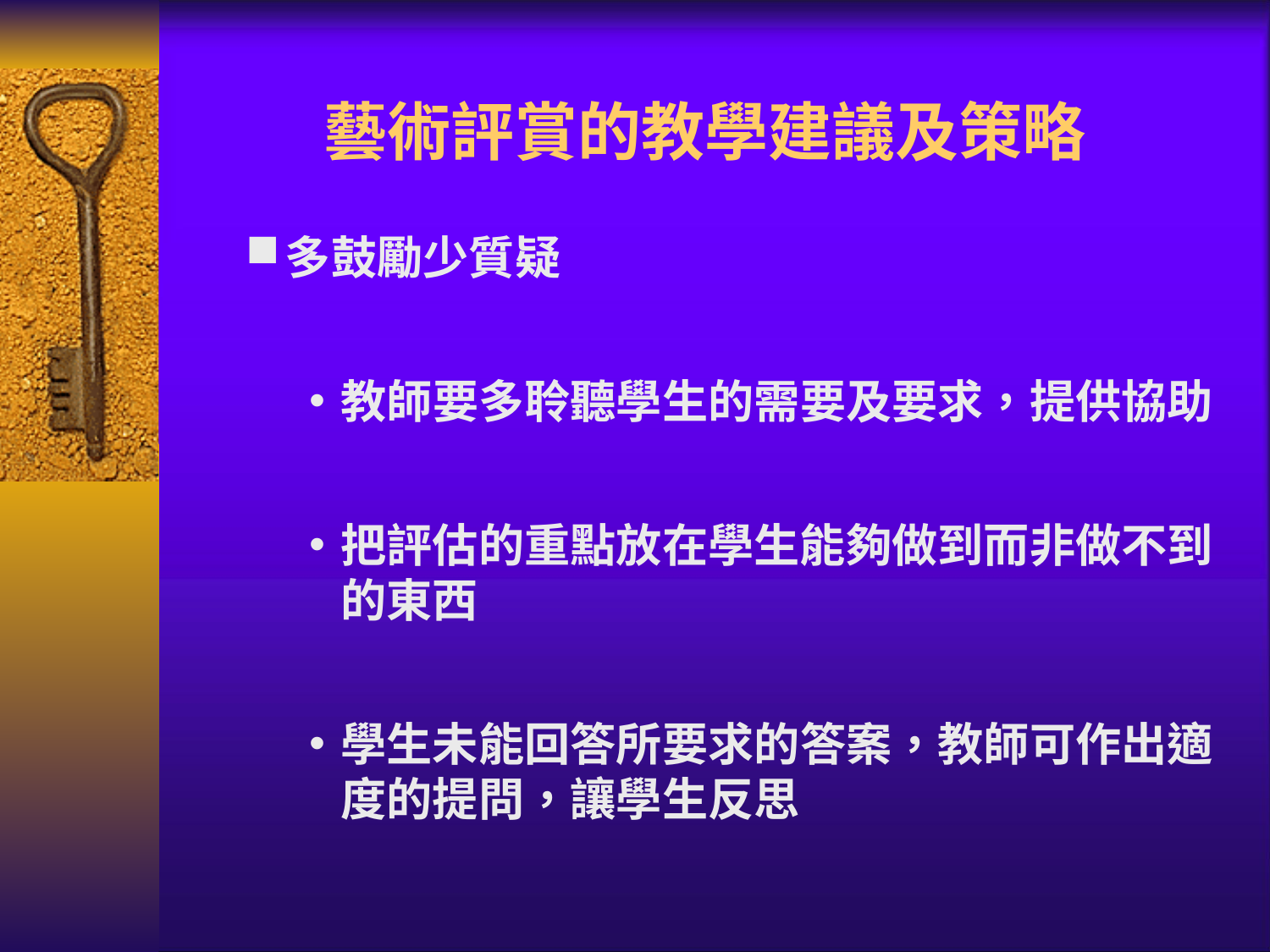

藝術評賞的教學建議及策略
多鼓勵少質疑

教師要多聆聽學生的需要及要求，提供協助

把評估的重點放在學生能夠做到而非做不到的東西

學生未能回答所要求的答案，教師可作出適度的提問，讓學生反思